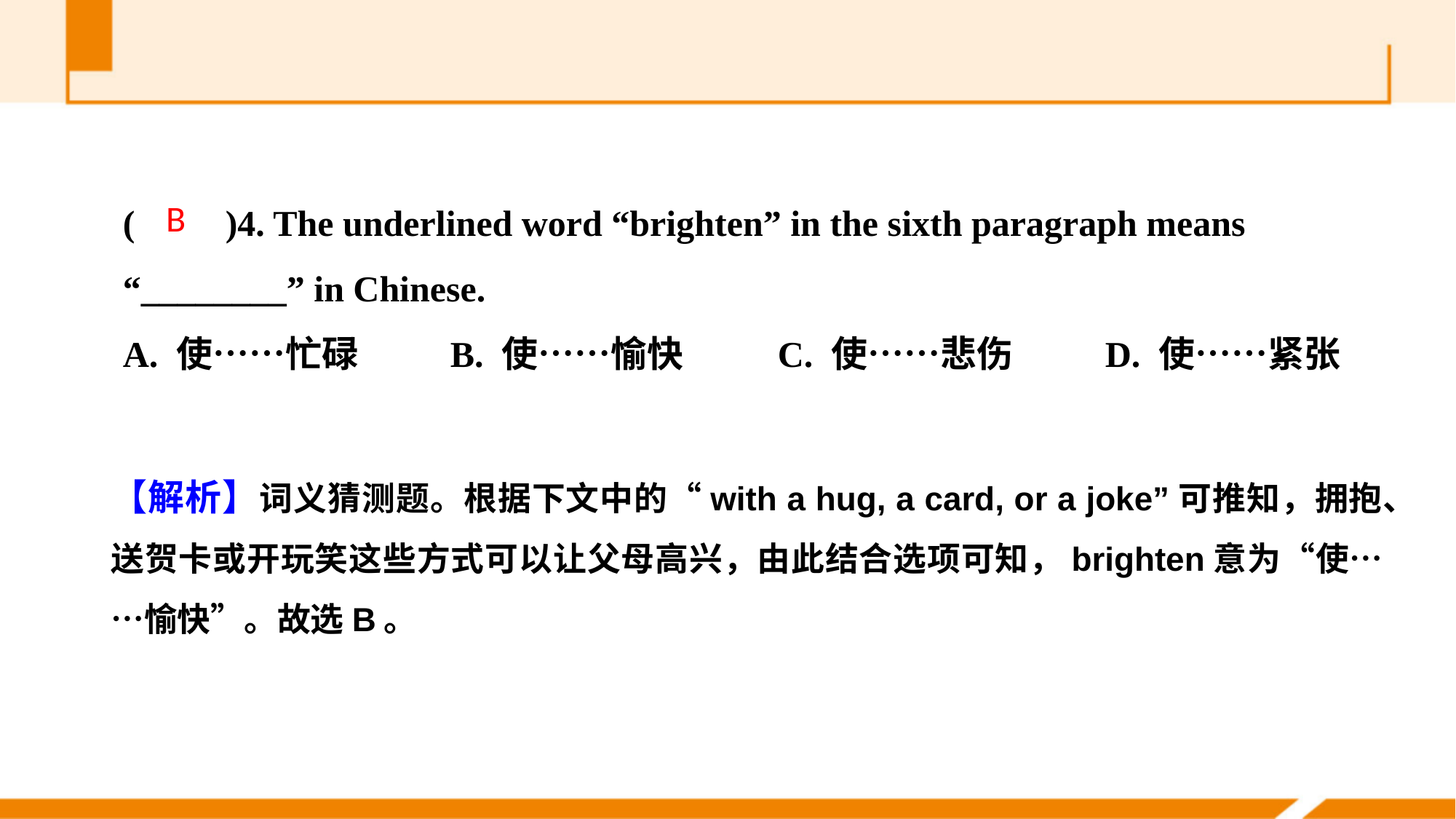

(　　)4. The underlined word “brighten” in the sixth paragraph means “________” in Chinese.
A. 使……忙碌  	B. 使……愉快	C. 使……悲伤  	D. 使……紧张
B
【解析】词义猜测题。根据下文中的“with a hug, a card, or a joke”可推知，拥抱、送贺卡或开玩笑这些方式可以让父母高兴，由此结合选项可知，brighten意为“使……愉快”。故选B。